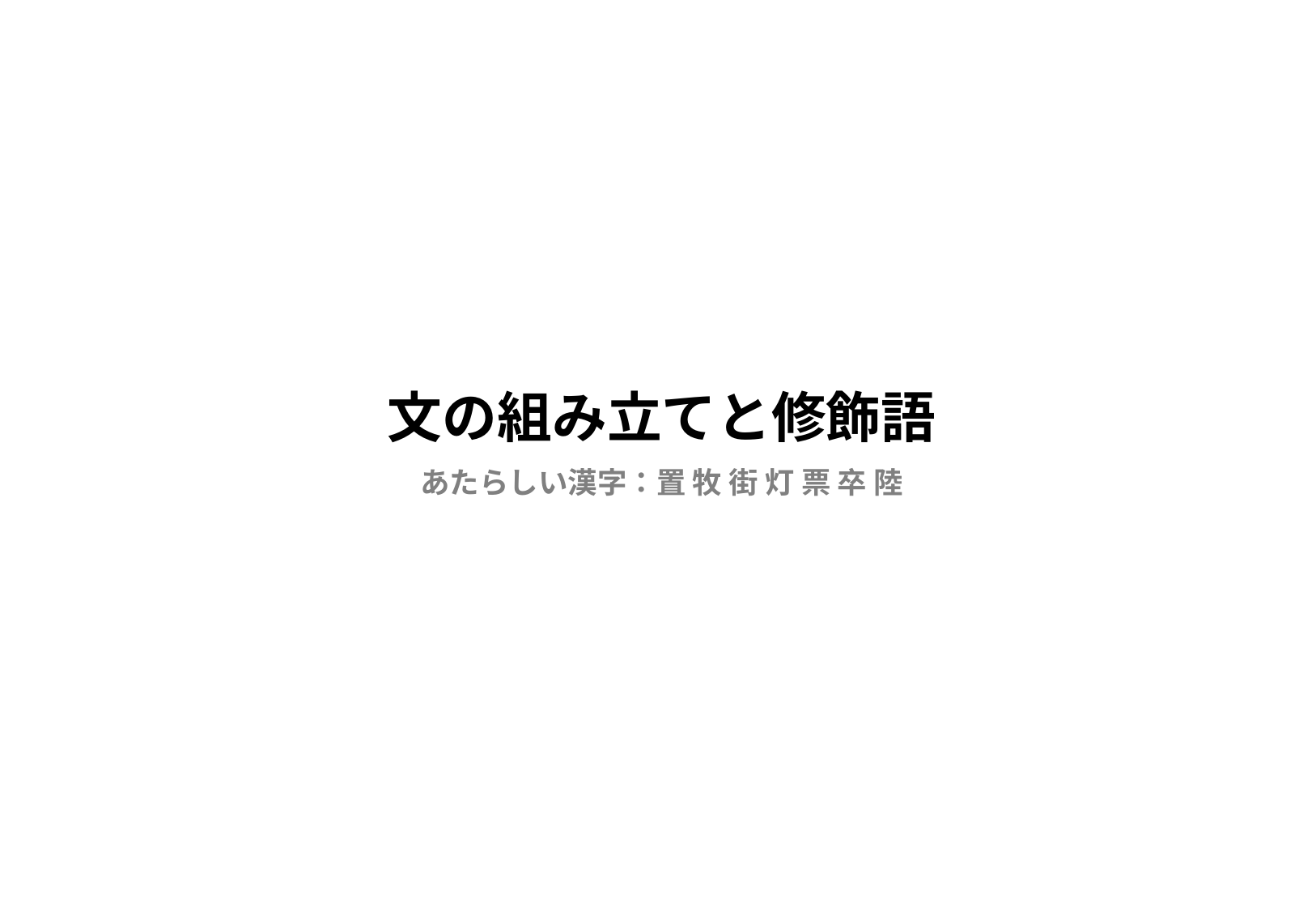

# 文の組み立てと修飾語
あたらしい漢字：置 牧 街 灯 票 卒 陸